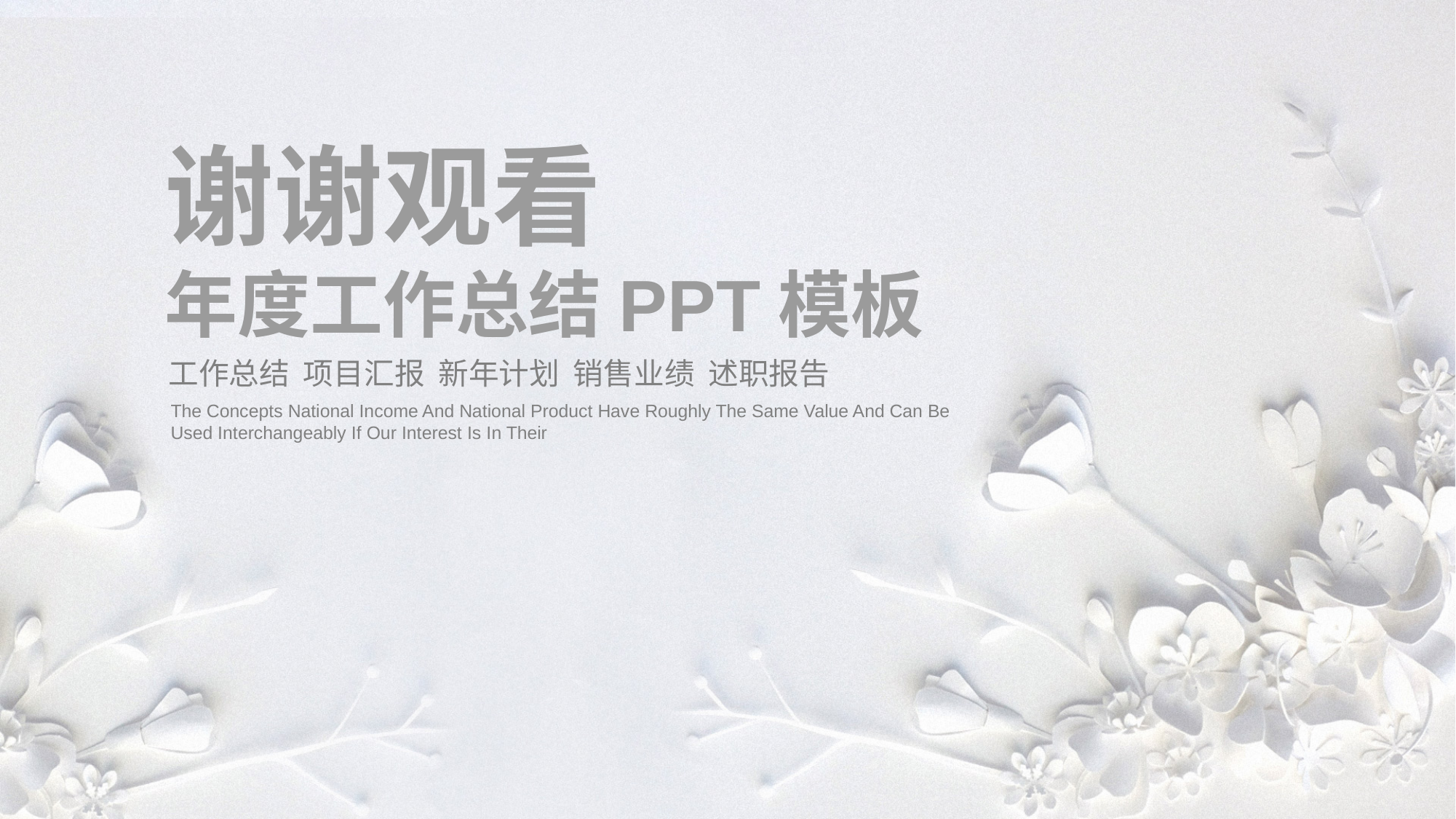

谢谢观看
年度工作总结PPT模板
工作总结  项目汇报  新年计划  销售业绩  述职报告
The Concepts National Income And National Product Have Roughly The Same Value And Can Be Used Interchangeably If Our Interest Is In Their